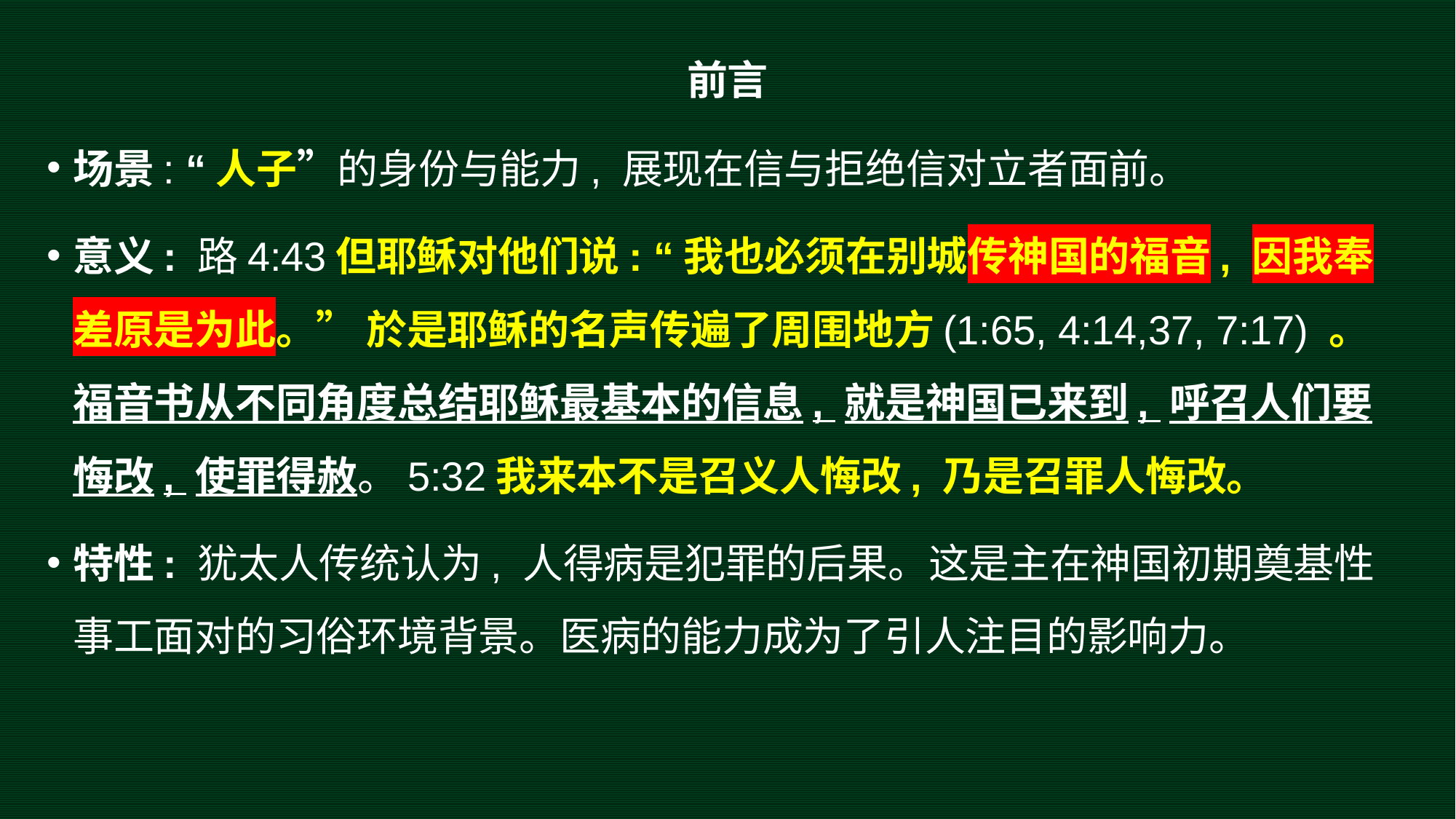

前言
场景: “人子”的身份与能力, 展现在信与拒绝信对立者面前。
意义: 路4:43但耶稣对他们说: “我也必须在别城传神国的福音, 因我奉差原是为此。” 於是耶稣的名声传遍了周围地方(1:65, 4:14,37, 7:17) 。福音书从不同角度总结耶稣最基本的信息, 就是神国已来到, 呼召人们要悔改, 使罪得赦。5:32我来本不是召义人悔改, 乃是召罪人悔改。
特性: 犹太人传统认为, 人得病是犯罪的后果。这是主在神国初期奠基性事工面对的习俗环境背景。医病的能力成为了引人注目的影响力。